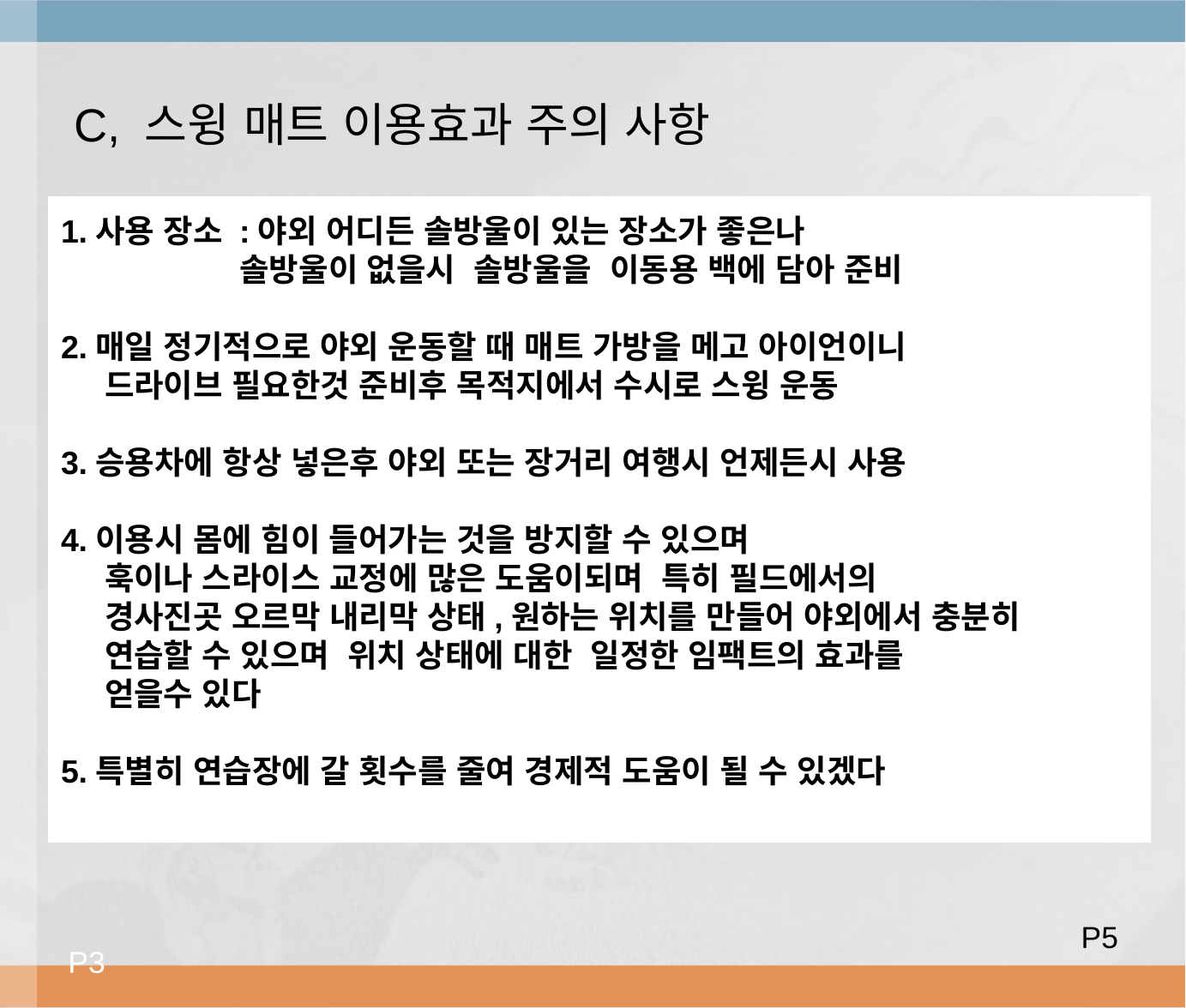

C, 스윙 매트 이용효과 주의 사항
1.사용 장소 :야외 어디든 솔방울이 있는 장소가 좋은나
                   솔방울이 없을시  솔방울을  이동용 백에 담아 준비

2.매일 정기적으로 야외 운동할 때 매트 가방을 메고 아이언이니
    드라이브 필요한것 준비후 목적지에서 수시로 스윙 운동

3.승용차에 항상 넣은후 야외 또는 장거리 여행시 언제든시 사용

4.이용시 몸에 힘이 들어가는 것을 방지할 수 있으며
    훅이나 스라이스 교정에 많은 도움이되며  특히 필드에서의
    경사진곳 오르막 내리막 상태,원하는 위치를 만들어 야외에서 충분히
    연습할 수 있으며  위치 상태에 대한  일정한 임팩트의 효과를
    얻을수 있다

5.특별히 연습장에 갈 횟수를 줄여 경제적 도움이 될 수 있겠다

P5
P3